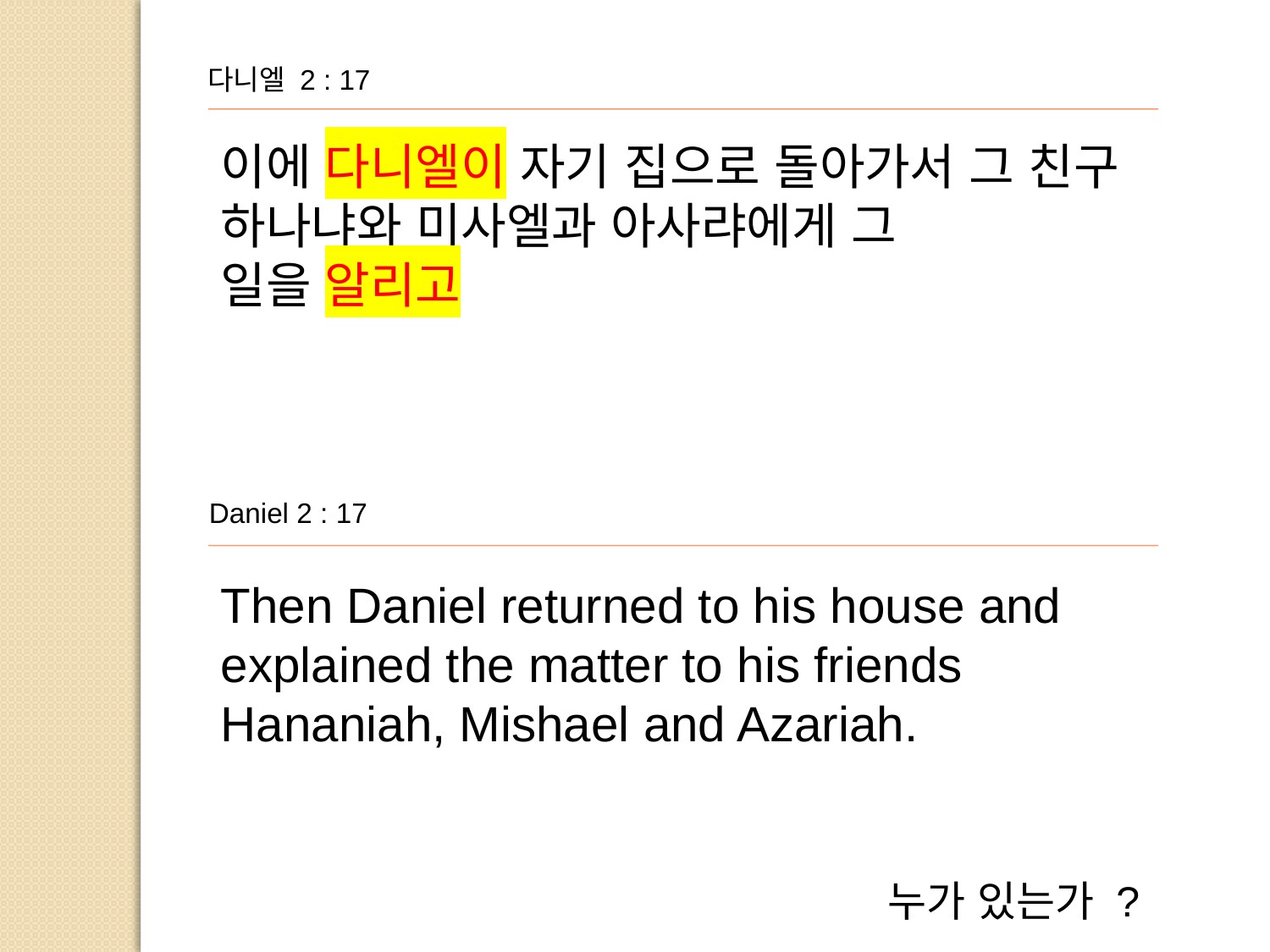

다니엘 2 : 17

이에 다니엘이 자기 집으로 돌아가서 그 친구 하나냐와 미사엘과 아사랴에게 그
일을 알리고
Daniel 2 : 17

Then Daniel returned to his house and explained the matter to his friends
Hananiah, Mishael and Azariah.
누가 있는가 ?